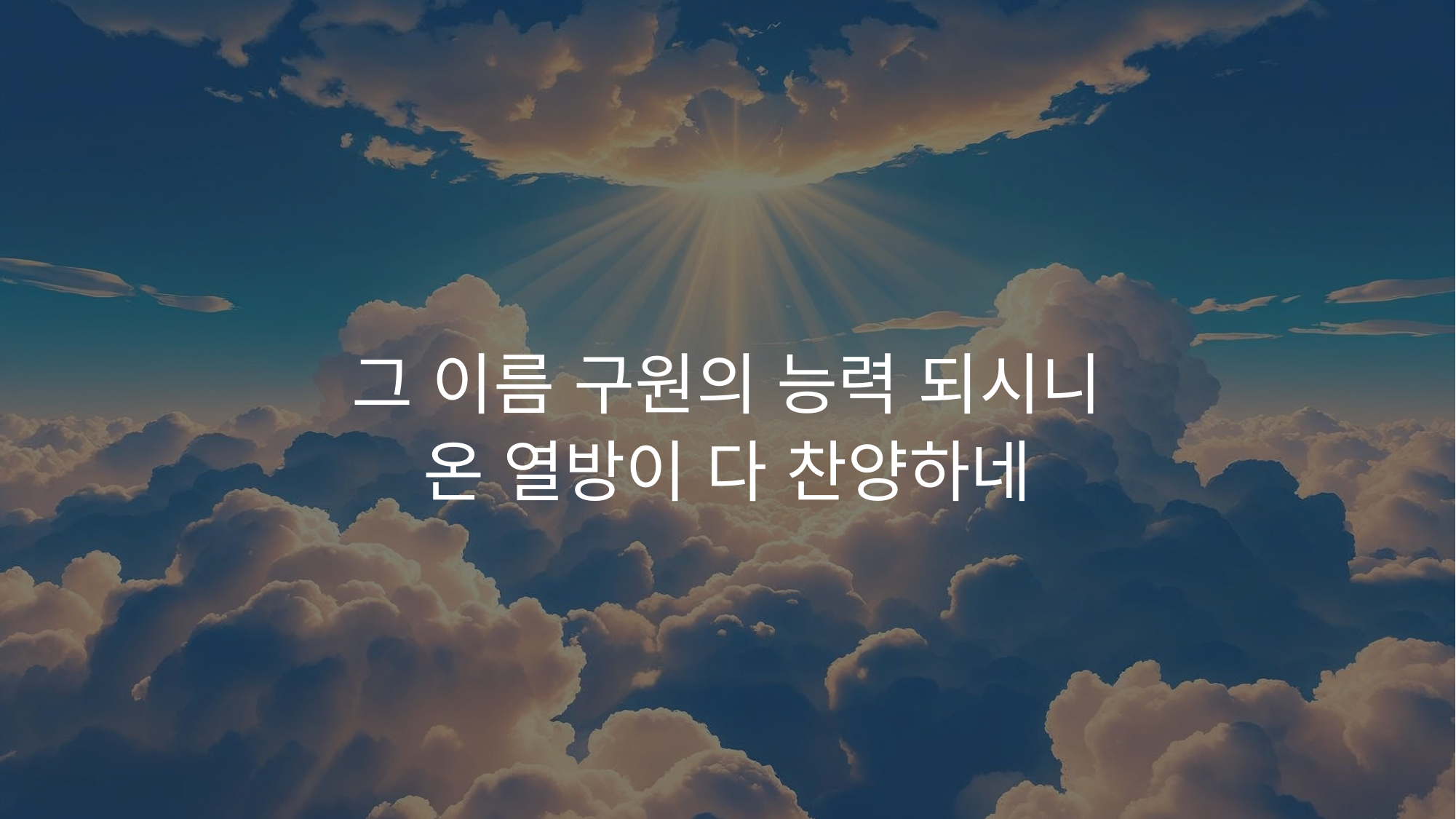

그 이름 구원의 능력 되시니
온 열방이 다 찬양하네